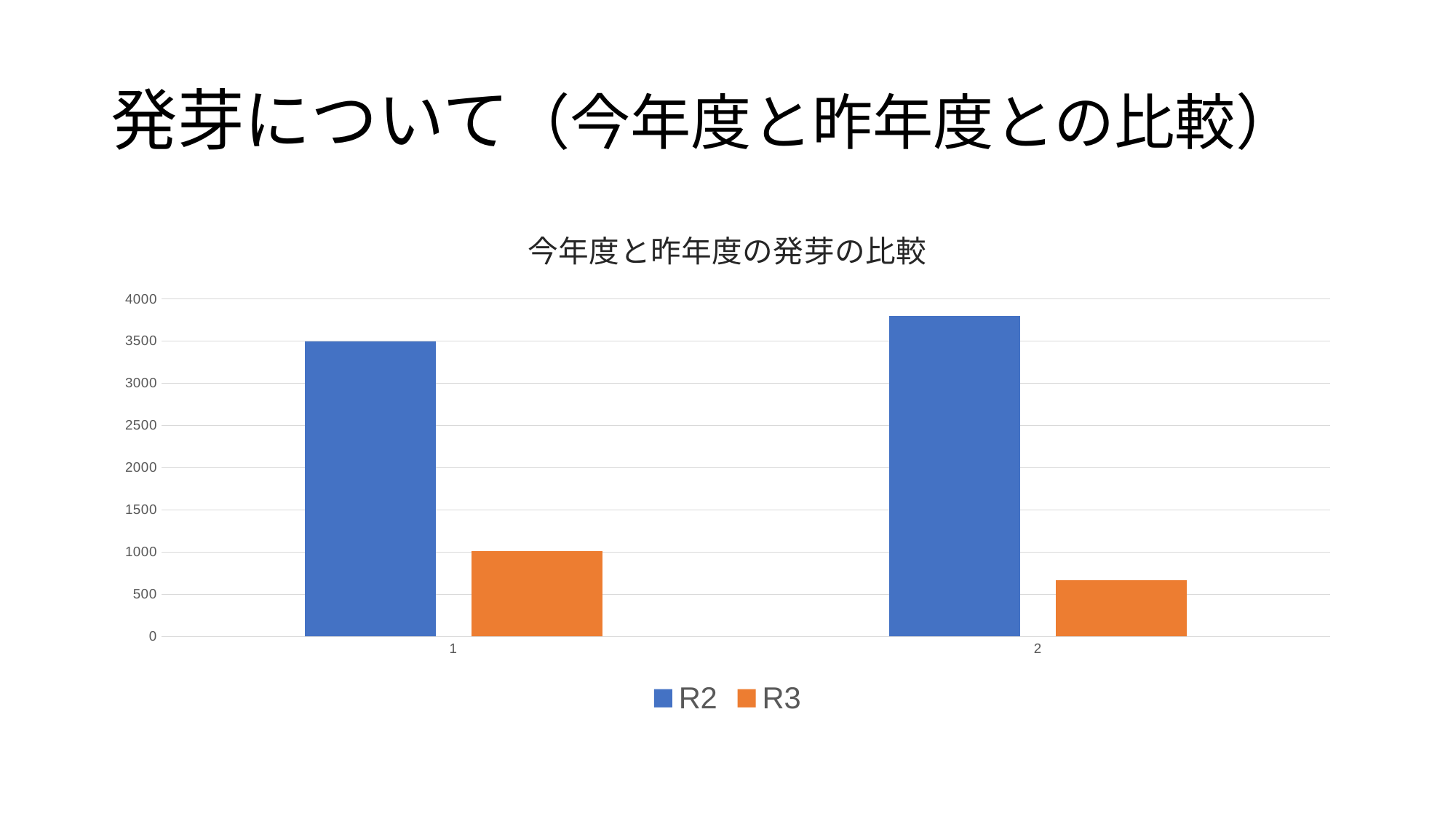

# 発芽について（今年度と昨年度との比較）

### Chart: 今年度と昨年度の発芽の比較

| Category |  |  |
|---|---|---|